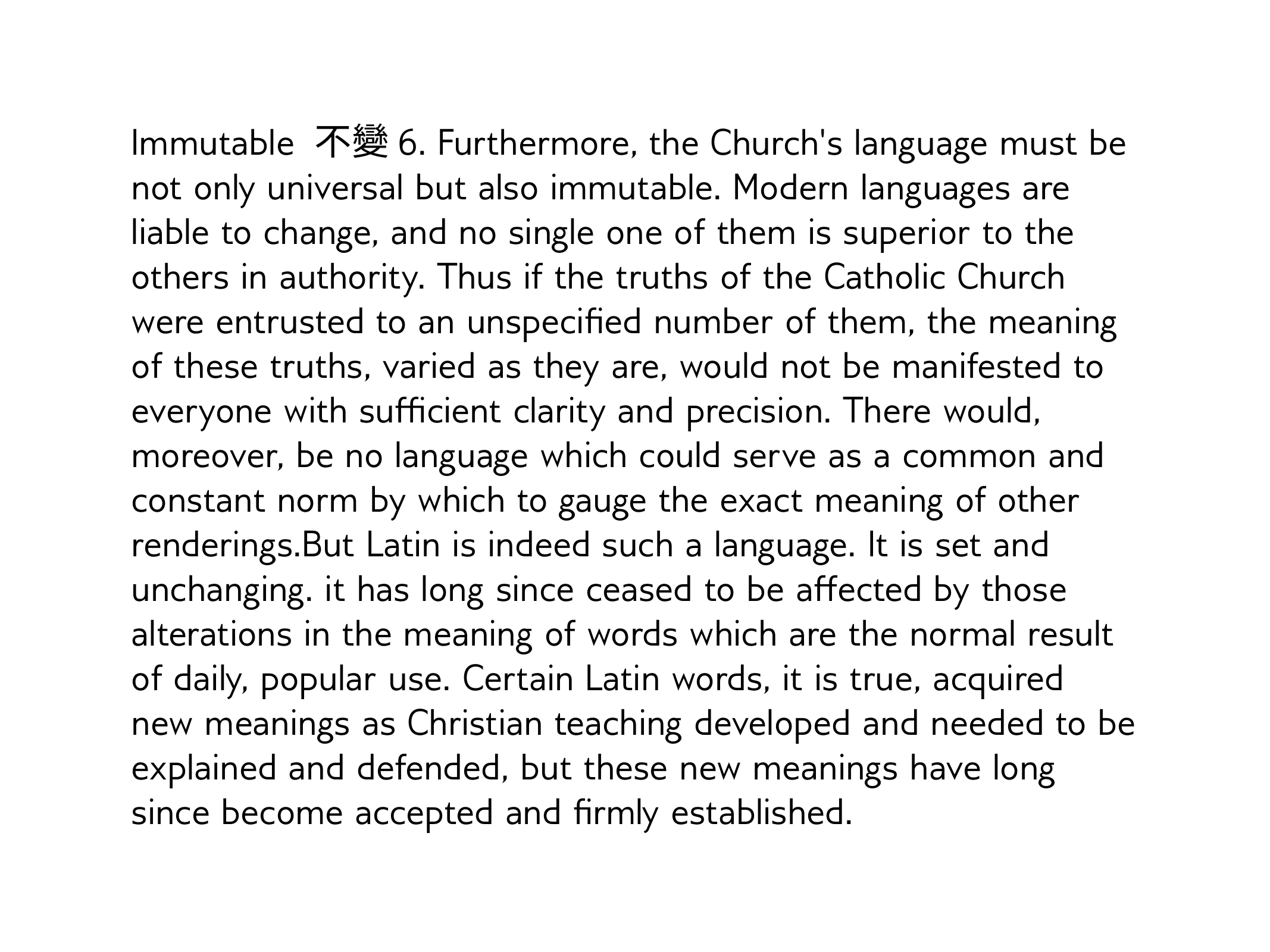

Immutable 不變6. Furthermore, the Church's language must be not only universal but also immutable. Modern languages are liable to change, and no single one of them is superior to the others in authority. Thus if the truths of the Catholic Church were entrusted to an unspecified number of them, the meaning of these truths, varied as they are, would not be manifested to everyone with sufficient clarity and precision. There would, moreover, be no language which could serve as a common and constant norm by which to gauge the exact meaning of other renderings.But Latin is indeed such a language. It is set and unchanging. it has long since ceased to be affected by those alterations in the meaning of words which are the normal result of daily, popular use. Certain Latin words, it is true, acquired new meanings as Christian teaching developed and needed to be explained and defended, but these new meanings have long since become accepted and firmly established.